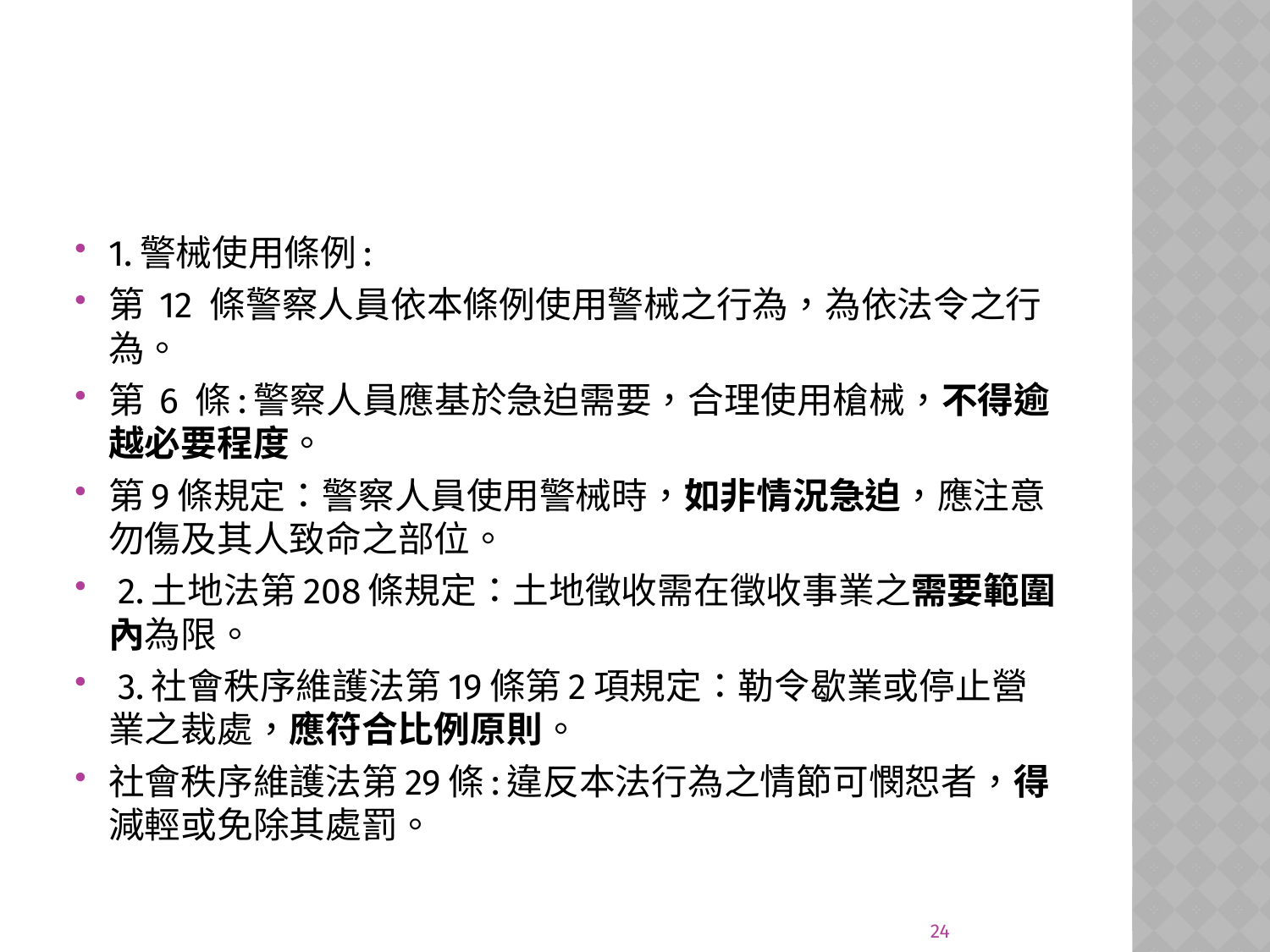

#
1.警械使用條例:
第 12 條警察人員依本條例使用警械之行為，為依法令之行為。
第 6 條:警察人員應基於急迫需要，合理使用槍械，不得逾越必要程度。
第9條規定：警察人員使用警械時，如非情況急迫，應注意勿傷及其人致命之部位。
 2.土地法第208條規定：土地徵收需在徵收事業之需要範圍內為限。
 3.社會秩序維護法第19條第2項規定：勒令歇業或停止營業之裁處，應符合比例原則。
社會秩序維護法第29條:違反本法行為之情節可憫恕者，得減輕或免除其處罰。

24